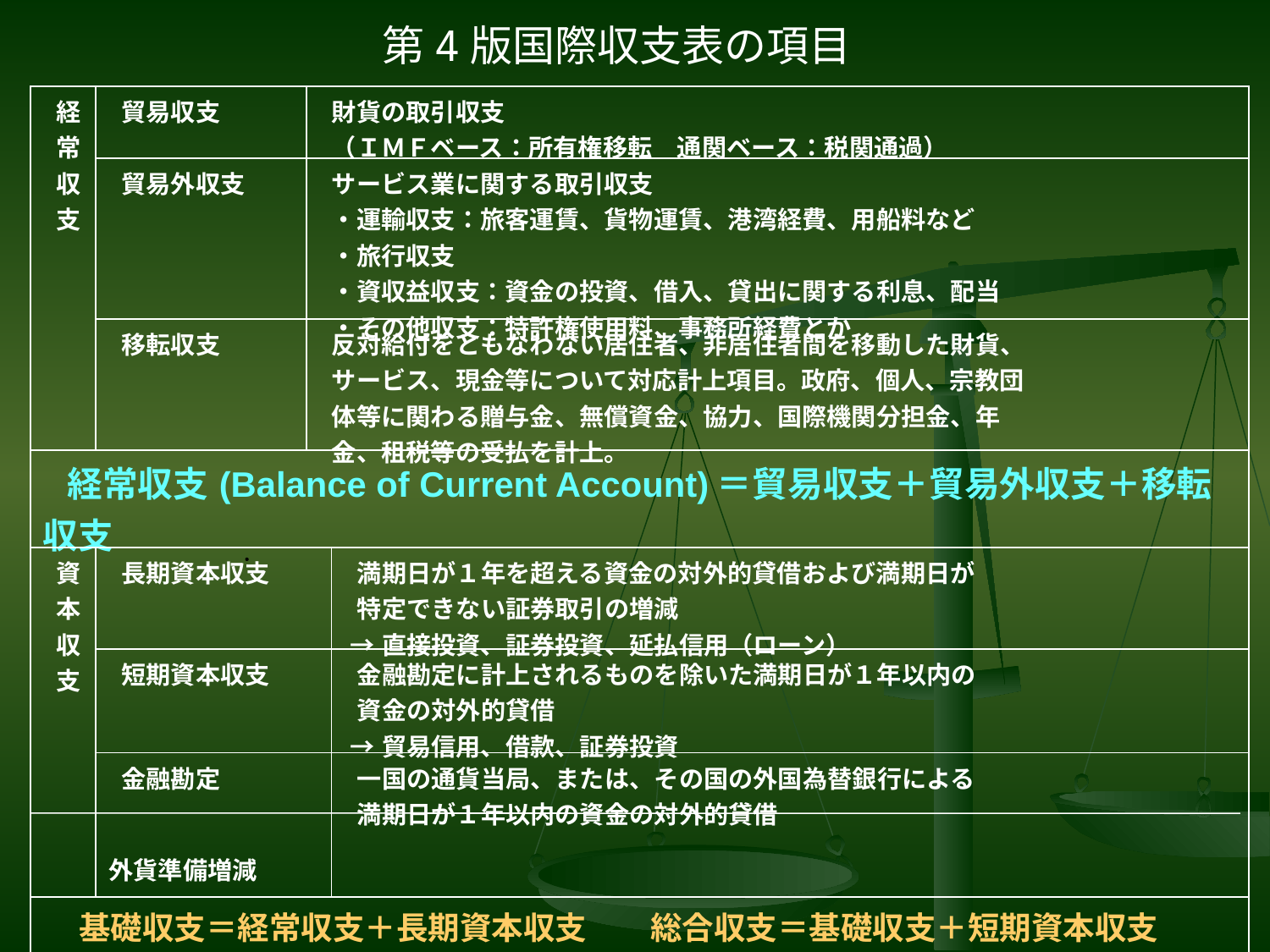

第4版国際収支表の項目
|  | 経 常 収 支 | 貿易収支 | 財貨の取引収支 （ＩＭＦベース：所有権移転　通関ベース：税関通過） |  |  |  |  |
| --- | --- | --- | --- | --- | --- | --- | --- |
|  |  | 貿易外収支 | サービス業に関する取引収支 ・運輸収支：旅客運賃、貨物運賃、港湾経費、用船料など ・旅行収支 ・資収益収支：資金の投資、借入、貸出に関する利息、配当 ・その他収支：特許権使用料、事務所経費とか |  |  |  |  |
|  |  | 移転収支 | 反対給付をともなわない居住者、非居住者間を移動した財貨、 サービス、現金等について対応計上項目。政府、個人、宗教団 体等に関わる贈与金、無償資金、協力、国際機関分担金、年 金、租税等の受払を計上。 |  |  |  |  |
|  | 経常収支(Balance of Current Account)＝貿易収支＋貿易外収支＋移転収支 |  |  |  |  |  |  |
|  | 資 本 収 支 | 長期資本収支 |  | 満期日が１年を超える資金の対外的貸借および満期日が 特定できない証券取引の増減 →直接投資、証券投資、延払信用（ローン） |  |  |  |
|  |  | 短期資本収支 |  | 金融勘定に計上されるものを除いた満期日が１年以内の 資金の対外的貸借 →貿易信用、借款、証券投資 |  |  |  |
|  |  | 金融勘定 外貨準備増減 |  | 一国の通貨当局、または、その国の外国為替銀行による 満期日が１年以内の資金の対外的貸借 |  |  |  |
|  |  |  |  |  |  |  |  |
|  | 基礎収支＝経常収支＋長期資本収支　　総合収支＝基礎収支＋短期資本収支 |  |  |  |  |  |  |
|  |  |  |  |  |  |  |  |